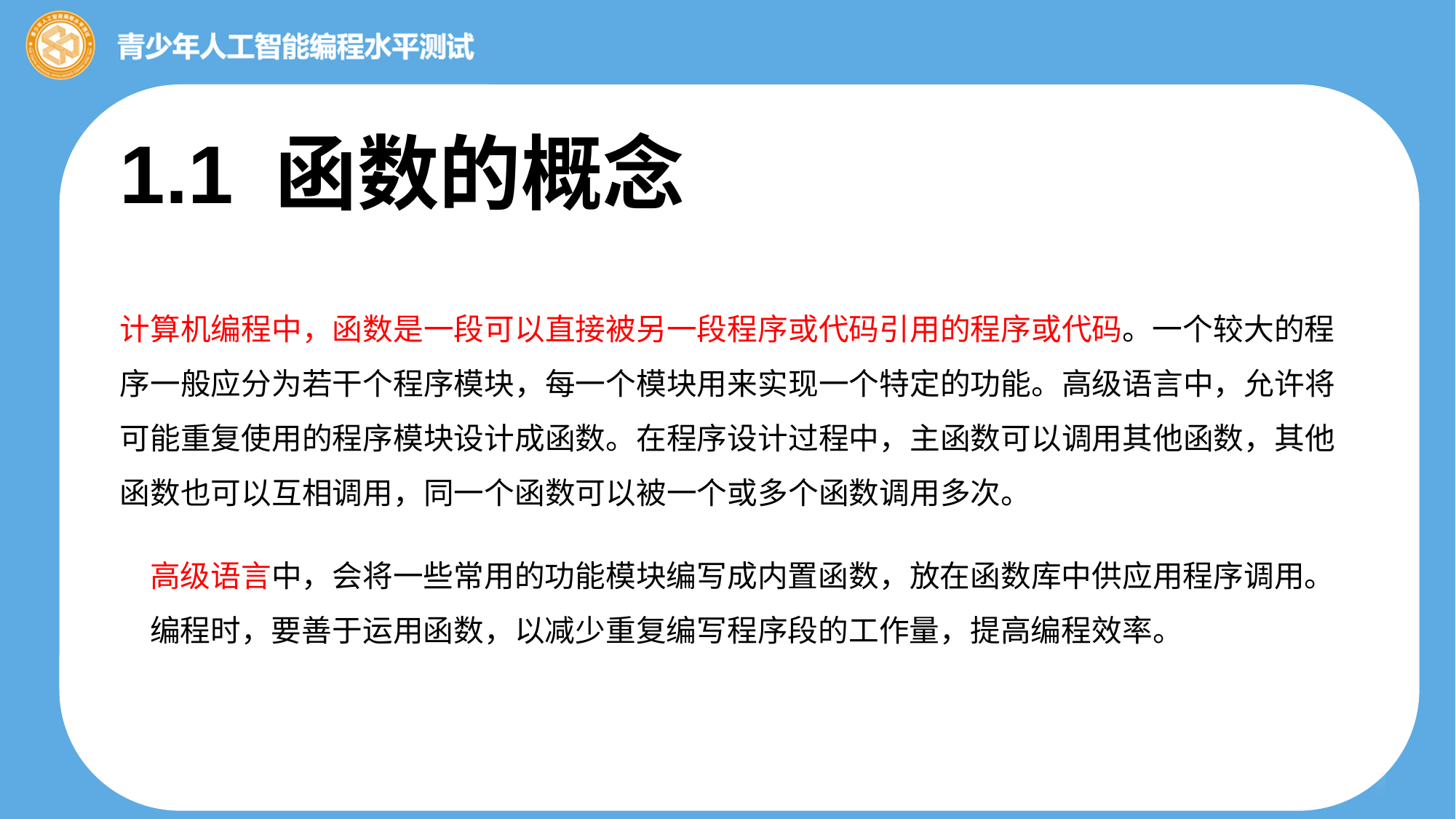

1.1 函数的概念
计算机编程中，函数是一段可以直接被另一段程序或代码引用的程序或代码。一个较大的程序一般应分为若干个程序模块，每一个模块用来实现一个特定的功能。高级语言中，允许将可能重复使用的程序模块设计成函数。在程序设计过程中，主函数可以调用其他函数，其他函数也可以互相调用，同一个函数可以被一个或多个函数调用多次。
高级语言中，会将一些常用的功能模块编写成内置函数，放在函数库中供应用程序调用。编程时，要善于运用函数，以减少重复编写程序段的工作量，提高编程效率。